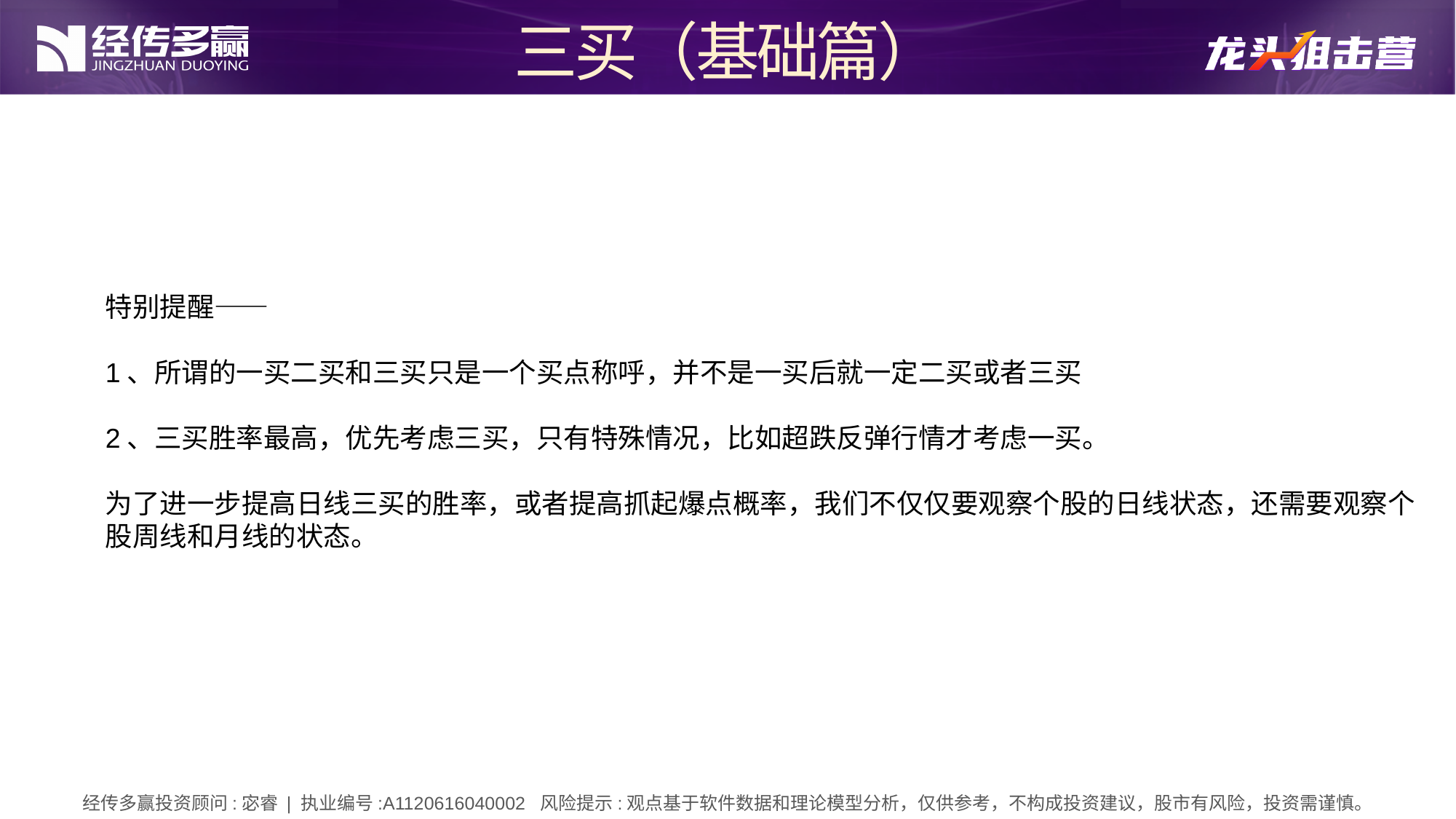

三买（基础篇）
特别提醒——

1、所谓的一买二买和三买只是一个买点称呼，并不是一买后就一定二买或者三买

2、三买胜率最高，优先考虑三买，只有特殊情况，比如超跌反弹行情才考虑一买。

为了进一步提高日线三买的胜率，或者提高抓起爆点概率，我们不仅仅要观察个股的日线状态，还需要观察个股周线和月线的状态。